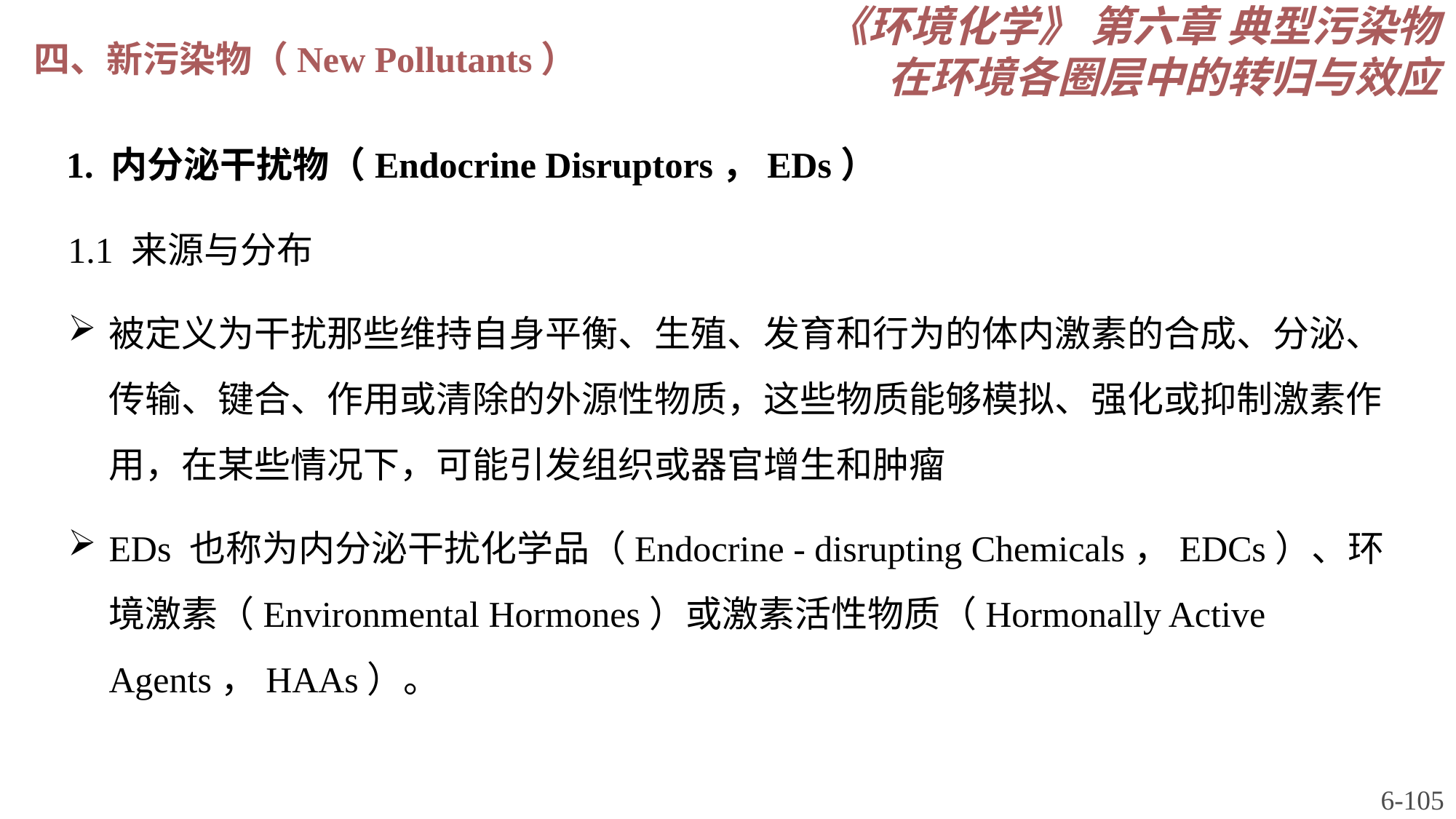

《环境化学》 第六章 典型污染物在环境各圈层中的转归与效应
四、新污染物（New Pollutants）
1. 内分泌干扰物（Endocrine Disruptors，EDs）
1.1 来源与分布
被定义为干扰那些维持自身平衡、生殖、发育和行为的体内激素的合成、分泌、传输、键合、作用或清除的外源性物质，这些物质能够模拟、强化或抑制激素作用，在某些情况下，可能引发组织或器官增生和肿瘤
EDs 也称为内分泌干扰化学品（Endocrine - disrupting Chemicals，EDCs）、环境激素（Environmental Hormones）或激素活性物质（Hormonally Active Agents，HAAs）。
6-105